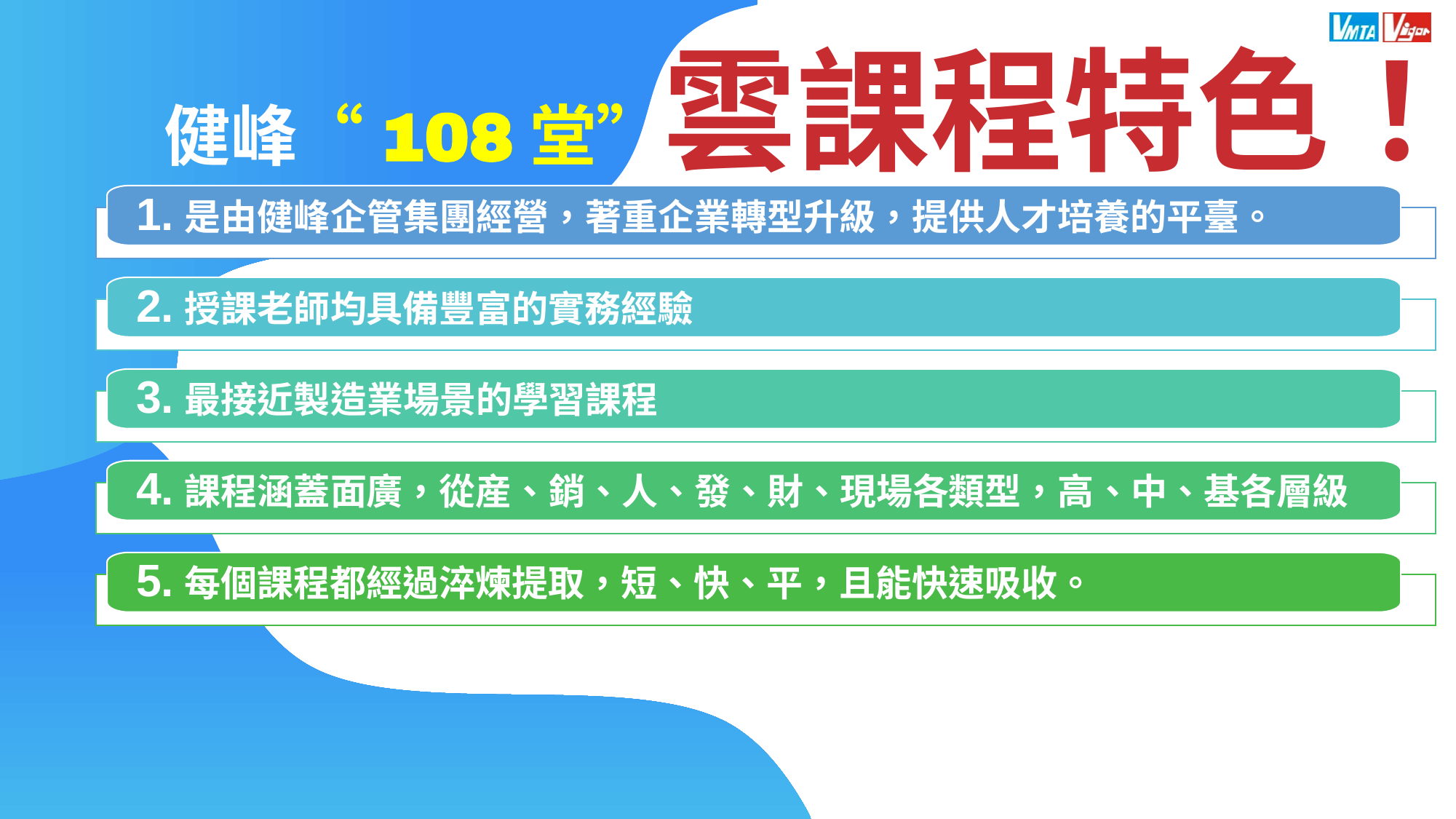

健峰“108堂”雲課程特色！
1.是由健峰企管集團經營，著重企業轉型升級，提供人才培養的平臺。

2.授課老師均具備豐富的實務經驗

3.最接近製造業場景的學習課程

4.課程涵蓋面廣，從産、銷、人、發、財、現場各類型，高、中、基各層級

5.每個課程都經過淬煉提取，短、快、平，且能快速吸收。